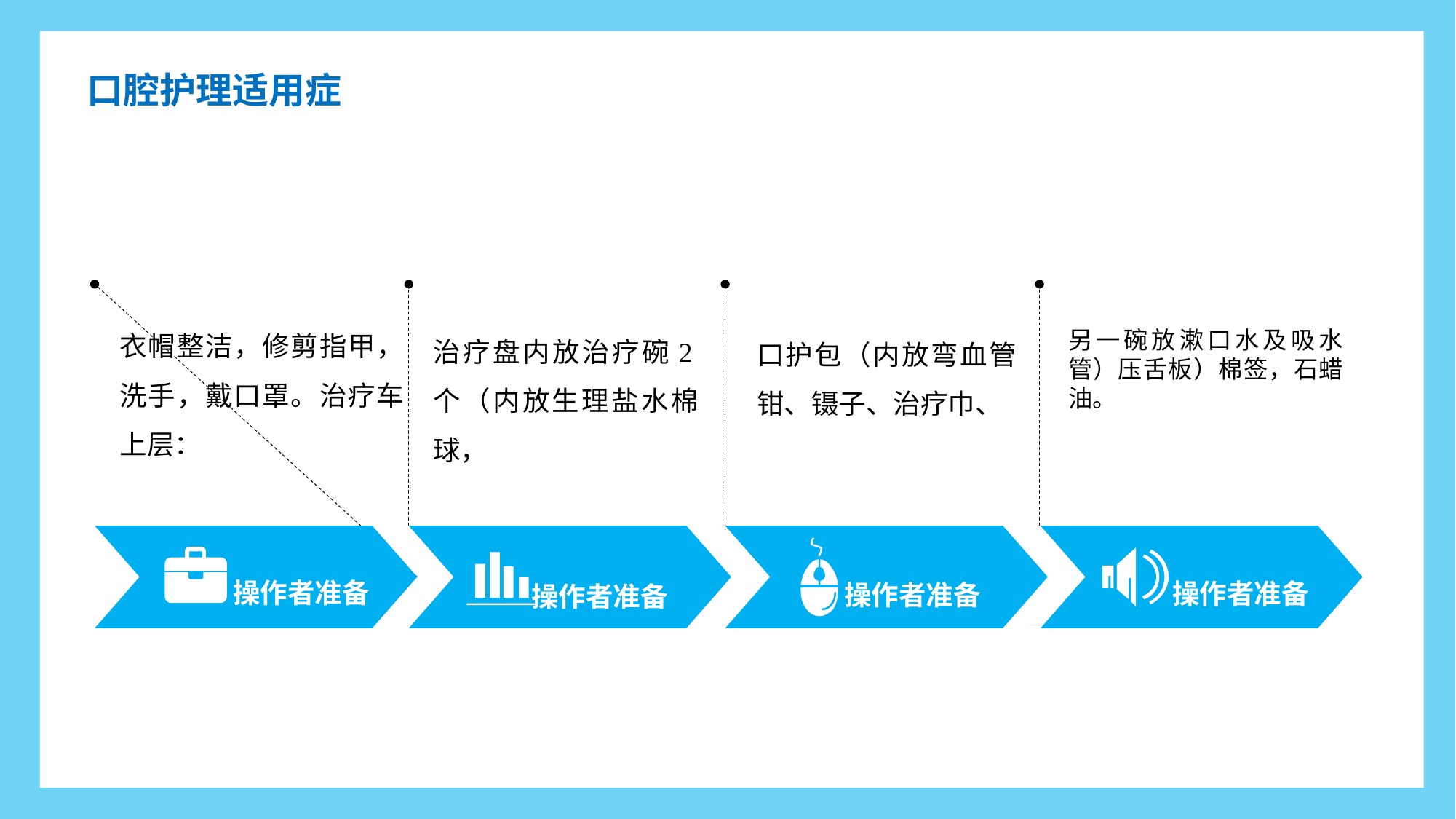

口腔护理适用症
衣帽整洁，修剪指甲，洗手，戴口罩。治疗车上层：
治疗盘内放治疗碗2个（内放生理盐水棉球，
口护包（内放弯血管钳、镊子、治疗巾、
另一碗放漱口水及吸水管）压舌板）棉签，石蜡油。

操作者准备

操作者准备

操作者准备

操作者准备